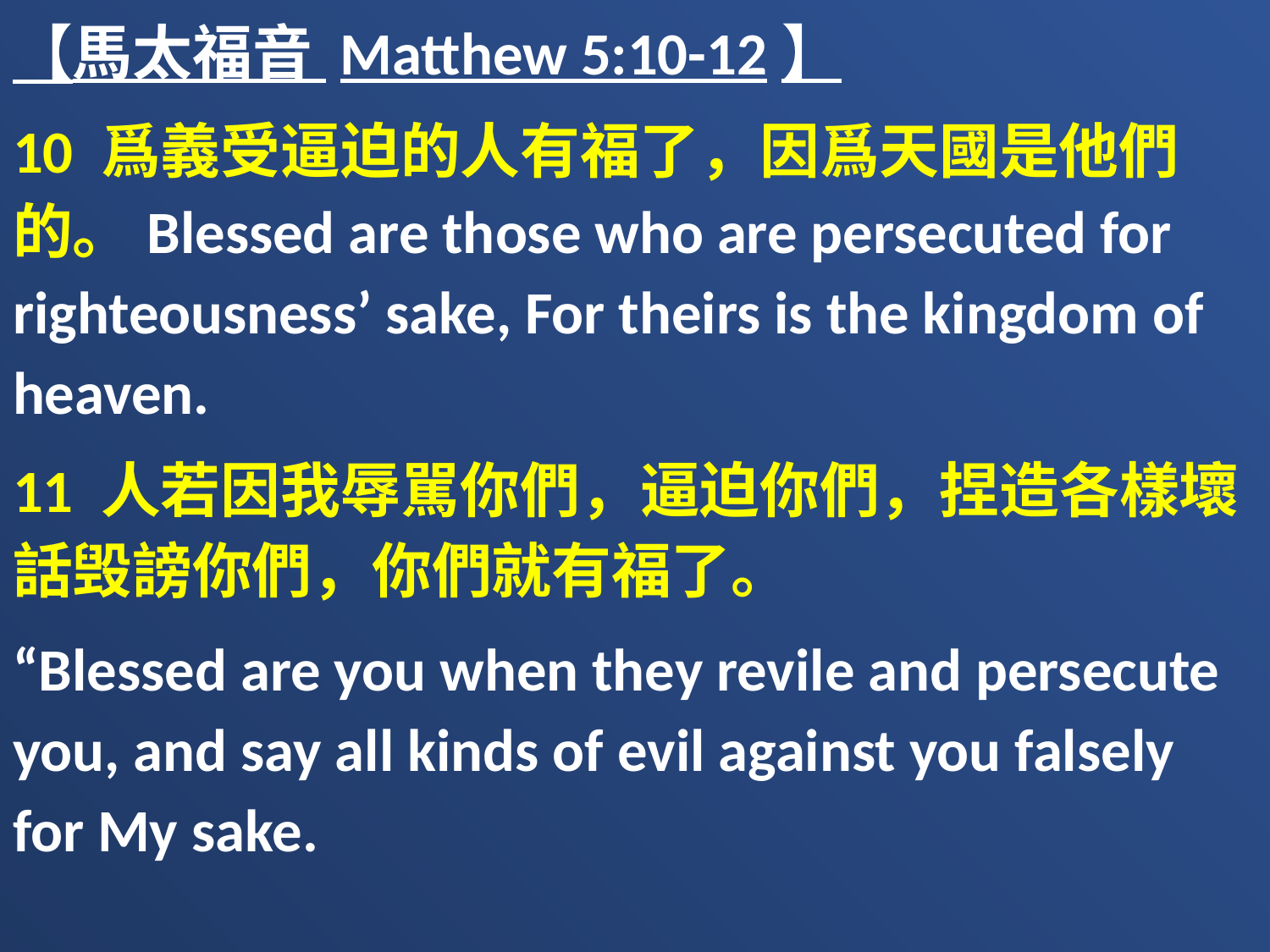

【馬太福音 Matthew 5:10-12】
10 爲義受逼迫的人有福了，因爲天國是他們的。Blessed are those who are persecuted for righteousness’ sake, For theirs is the kingdom of heaven.
11 人若因我辱駡你們，逼迫你們，捏造各樣壞話毁謗你們，你們就有福了。
“Blessed are you when they revile and persecute you, and say all kinds of evil against you falsely for My sake.